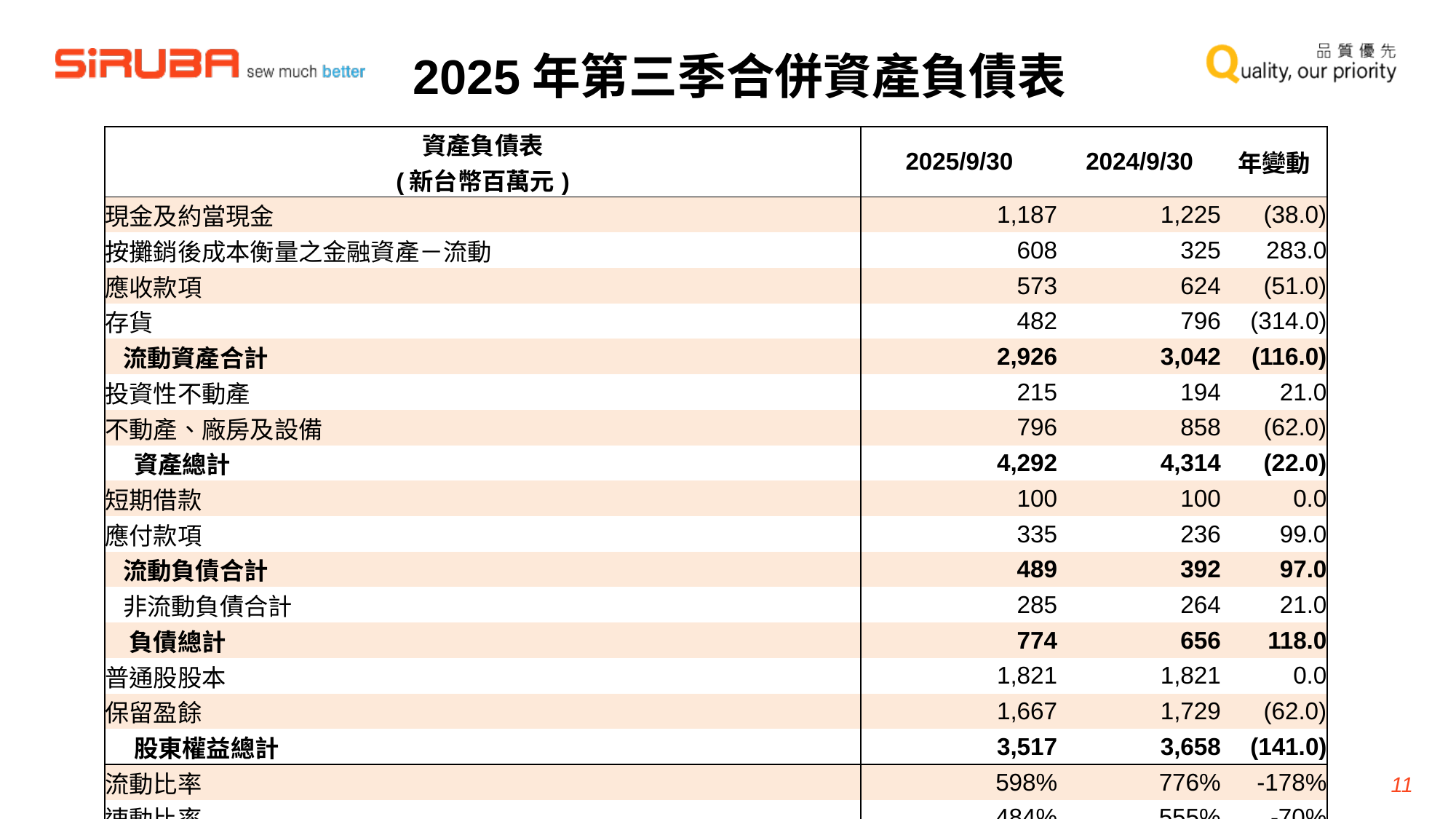

2025年第三季合併資產負債表
| 資產負債表 (新台幣百萬元) | 2025/9/30 | 2024/9/30 | 年變動 |
| --- | --- | --- | --- |
| 現金及約當現金 | 1,187 | 1,225 | (38.0) |
| 按攤銷後成本衡量之金融資產－流動 | 608 | 325 | 283.0 |
| 應收款項 | 573 | 624 | (51.0) |
| 存貨 | 482 | 796 | (314.0) |
| 流動資產合計 | 2,926 | 3,042 | (116.0) |
| 投資性不動產 | 215 | 194 | 21.0 |
| 不動產、廠房及設備 | 796 | 858 | (62.0) |
| 資產總計 | 4,292 | 4,314 | (22.0) |
| 短期借款 | 100 | 100 | 0.0 |
| 應付款項 | 335 | 236 | 99.0 |
| 流動負債合計 | 489 | 392 | 97.0 |
| 非流動負債合計 | 285 | 264 | 21.0 |
| 負債總計 | 774 | 656 | 118.0 |
| 普通股股本 | 1,821 | 1,821 | 0.0 |
| 保留盈餘 | 1,667 | 1,729 | (62.0) |
| 股東權益總計 | 3,517 | 3,658 | (141.0) |
| 流動比率 | 598% | 776% | -178% |
| 速動比率 | 484% | 555% | -70% |
| 負債比率 | 18% | 15% | 3% |
| 股東權益報酬率（年化） | -1.6% | 1.7% | -3.2% |
11